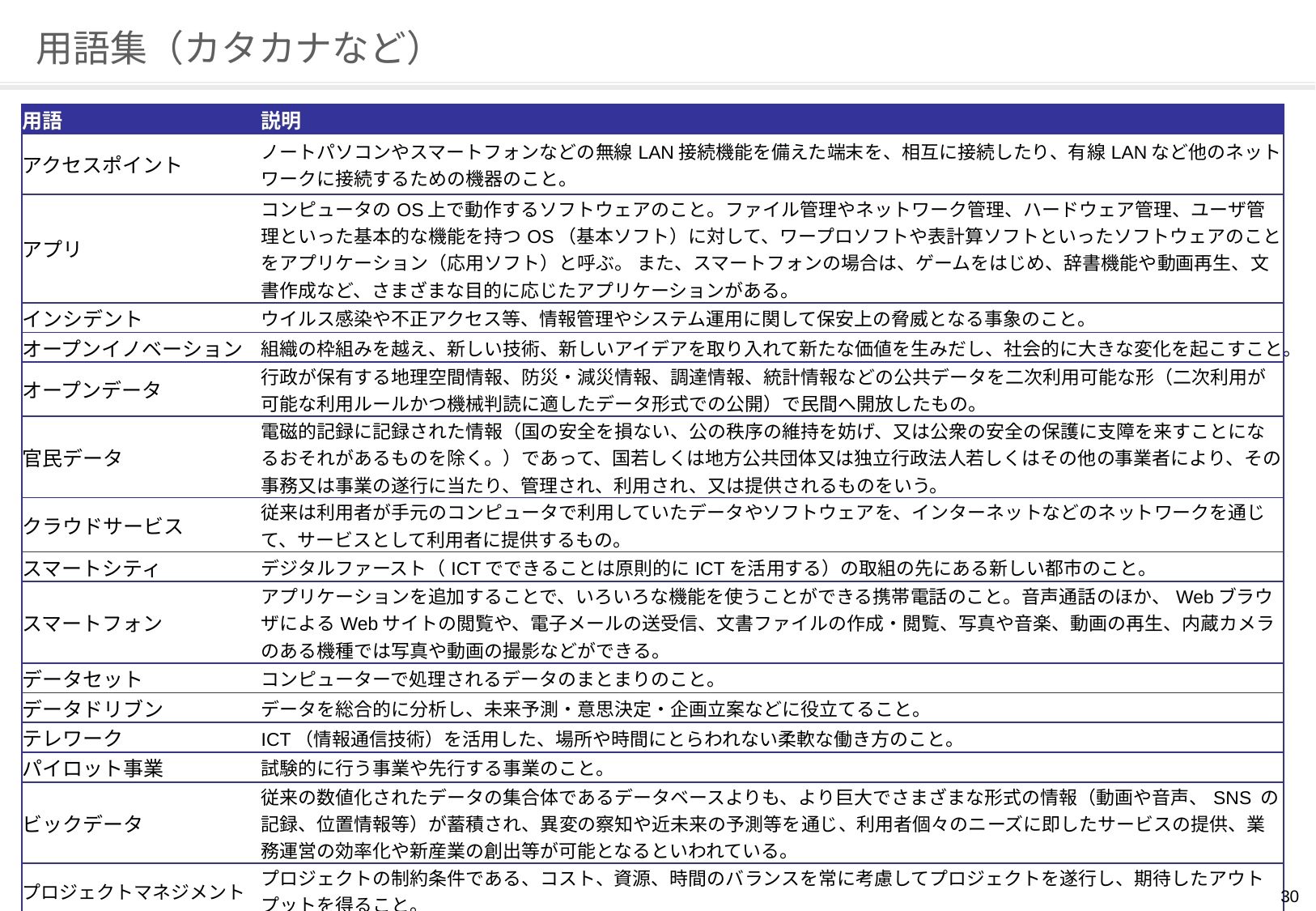

# 用語集（カタカナなど）
| 用語 | 説明 |
| --- | --- |
| アクセスポイント | ノートパソコンやスマートフォンなどの無線LAN接続機能を備えた端末を、相互に接続したり、有線LANなど他のネットワークに接続するための機器のこと。 |
| アプリ | コンピュータのOS上で動作するソフトウェアのこと。ファイル管理やネットワーク管理、ハードウェア管理、ユーザ管理といった基本的な機能を持つOS（基本ソフト）に対して、ワープロソフトや表計算ソフトといったソフトウェアのことをアプリケーション（応用ソフト）と呼ぶ。 また、スマートフォンの場合は、ゲームをはじめ、辞書機能や動画再生、文書作成など、さまざまな目的に応じたアプリケーションがある。 |
| インシデント | ウイルス感染や不正アクセス等、情報管理やシステム運用に関して保安上の脅威となる事象のこと。 |
| オープンイノベーション | 組織の枠組みを越え、新しい技術、新しいアイデアを取り入れて新たな価値を生みだし、社会的に大きな変化を起こすこと。 |
| オープンデータ | 行政が保有する地理空間情報、防災・減災情報、調達情報、統計情報などの公共データを二次利用可能な形（二次利用が可能な利用ルールかつ機械判読に適したデータ形式での公開）で民間へ開放したもの。 |
| 官民データ | 電磁的記録に記録された情報（国の安全を損ない、公の秩序の維持を妨げ、又は公衆の安全の保護に支障を来すことになるおそれがあるものを除く。）であって、国若しくは地方公共団体又は独立行政法人若しくはその他の事業者により、その事務又は事業の遂行に当たり、管理され、利用され、又は提供されるものをいう。 |
| クラウドサービス | 従来は利用者が手元のコンピュータで利用していたデータやソフトウェアを、インターネットなどのネットワークを通じて、サービスとして利用者に提供するもの。 |
| スマートシティ | デジタルファースト（ICTでできることは原則的にICTを活用する）の取組の先にある新しい都市のこと。 |
| スマートフォン | アプリケーションを追加することで、いろいろな機能を使うことができる携帯電話のこと。音声通話のほか、WebブラウザによるWebサイトの閲覧や、電子メールの送受信、文書ファイルの作成・閲覧、写真や音楽、動画の再生、内蔵カメラのある機種では写真や動画の撮影などができる。 |
| データセット | コンピューターで処理されるデータのまとまりのこと。 |
| データドリブン | データを総合的に分析し、未来予測・意思決定・企画立案などに役立てること。 |
| テレワーク | ICT（情報通信技術）を活用した、場所や時間にとらわれない柔軟な働き方のこと。 |
| パイロット事業 | 試験的に行う事業や先行する事業のこと。 |
| ビックデータ | 従来の数値化されたデータの集合体であるデータベースよりも、より巨大でさまざまな形式の情報（動画や音声、SNS の記録、位置情報等）が蓄積され、異変の察知や近未来の予測等を通じ、利用者個々のニーズに即したサービスの提供、業務運営の効率化や新産業の創出等が可能となるといわれている。 |
| プロジェクトマネジメント | プロジェクトの制約条件である、コスト、資源、時間のバランスを常に考慮してプロジェクトを遂行し、期待したアウトプットを得ること。 |
| レジリエンス | 経済、暮らしが、災害や事故などにより致命的な被害を負わない強さと、速やかに回復するしなやかさをもつこと。 |
30